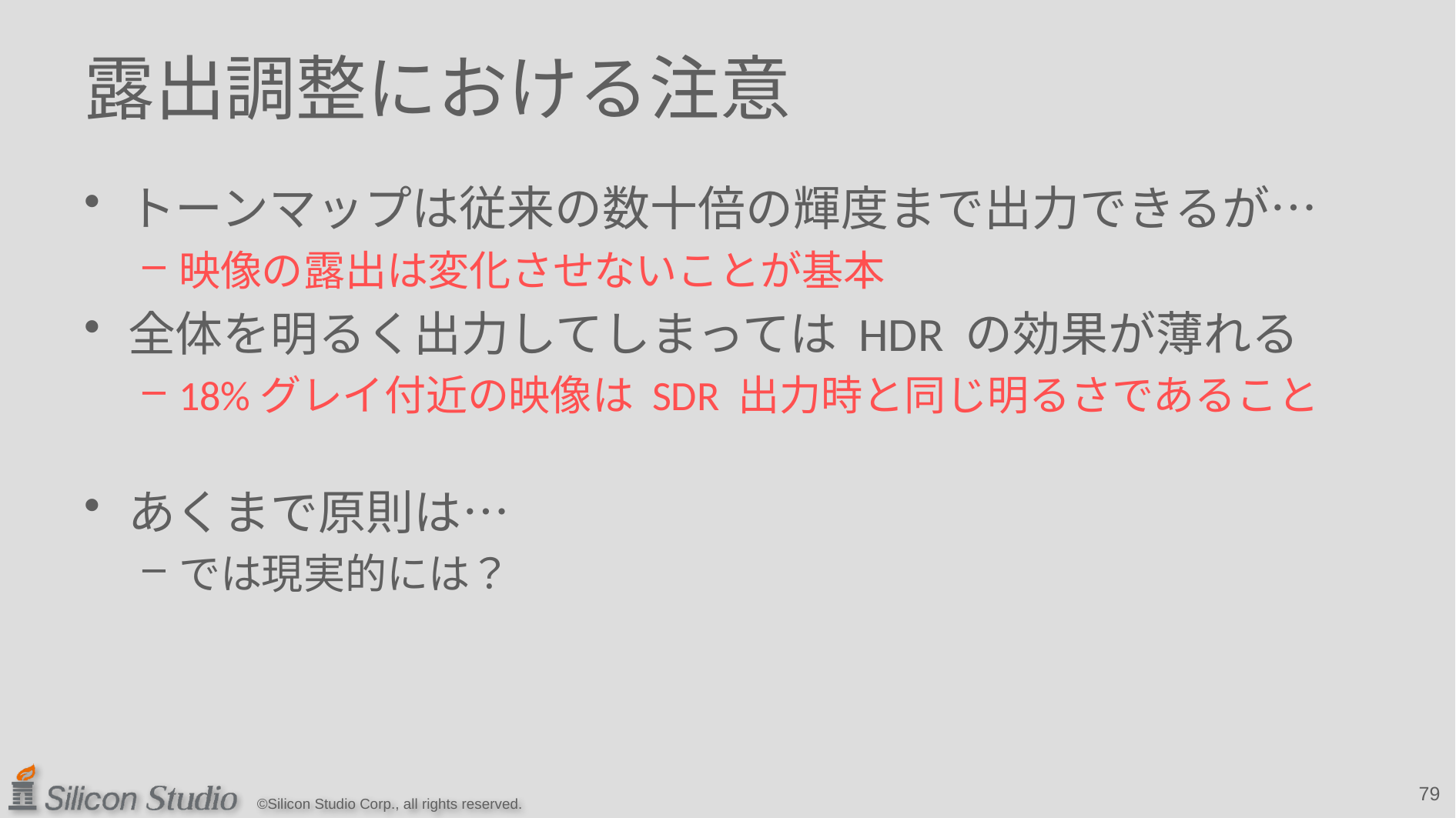

# 露出調整における注意
トーンマップは従来の数十倍の輝度まで出力できるが…
映像の露出は変化させないことが基本
全体を明るく出力してしまっては HDR の効果が薄れる
18%グレイ付近の映像は SDR 出力時と同じ明るさであること

あくまで原則は…
では現実的には？
79